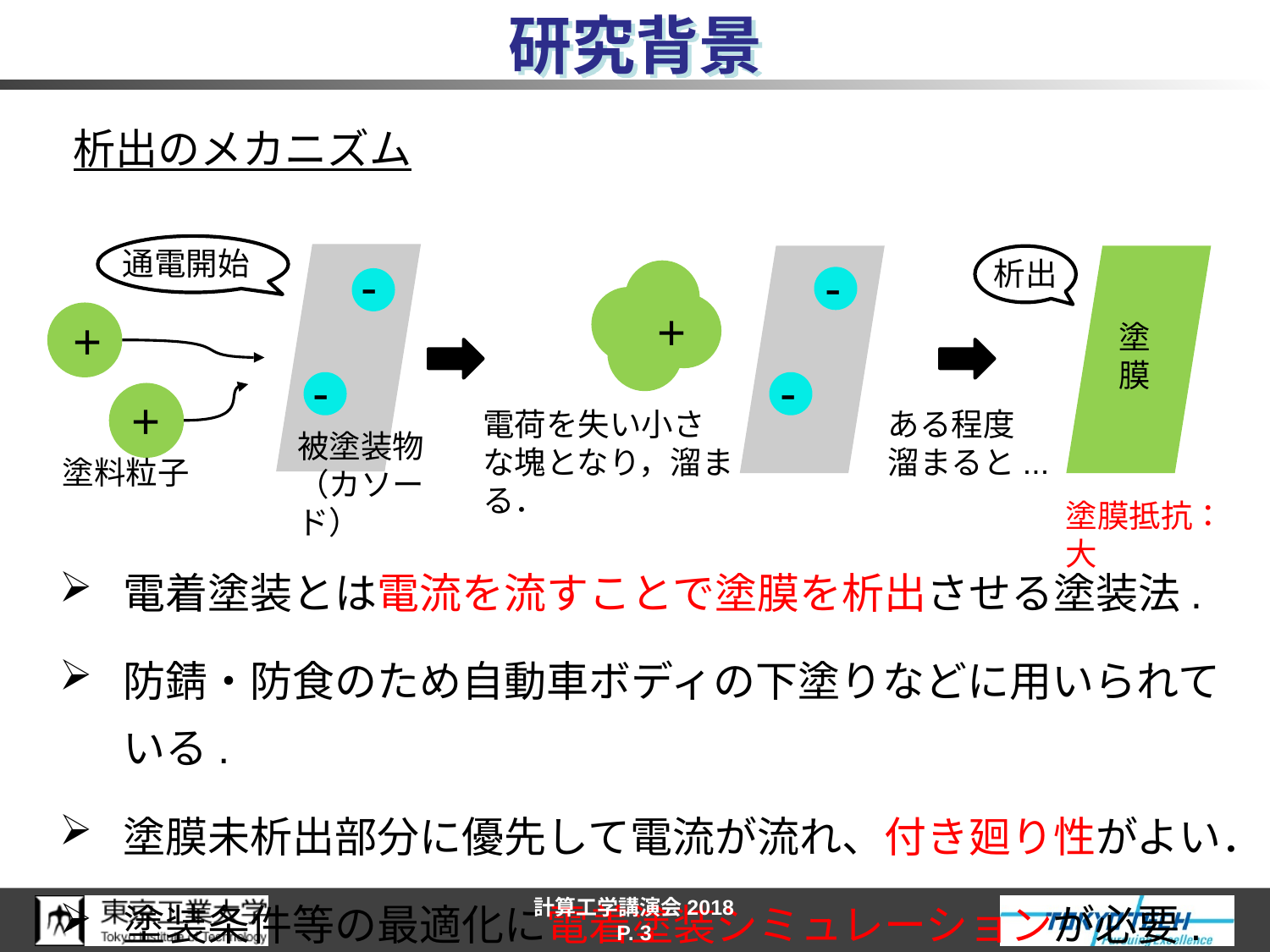

# 研究背景
析出のメカニズム

通電開始

-

-

析出
-

+

+
塗膜

-

+
ある程度
溜まると...
電荷を失い小さな塊となり，溜まる．
被塗装物
（カソード）
塗料粒子
塗膜抵抗：大
電着塗装とは電流を流すことで塗膜を析出させる塗装法.
防錆・防食のため自動車ボディの下塗りなどに用いられている.
塗膜未析出部分に優先して電流が流れ、付き廻り性がよい．
塗装条件等の最適化に電着塗装シミュレーションが必要.
計算工学講演会2018
P. 3